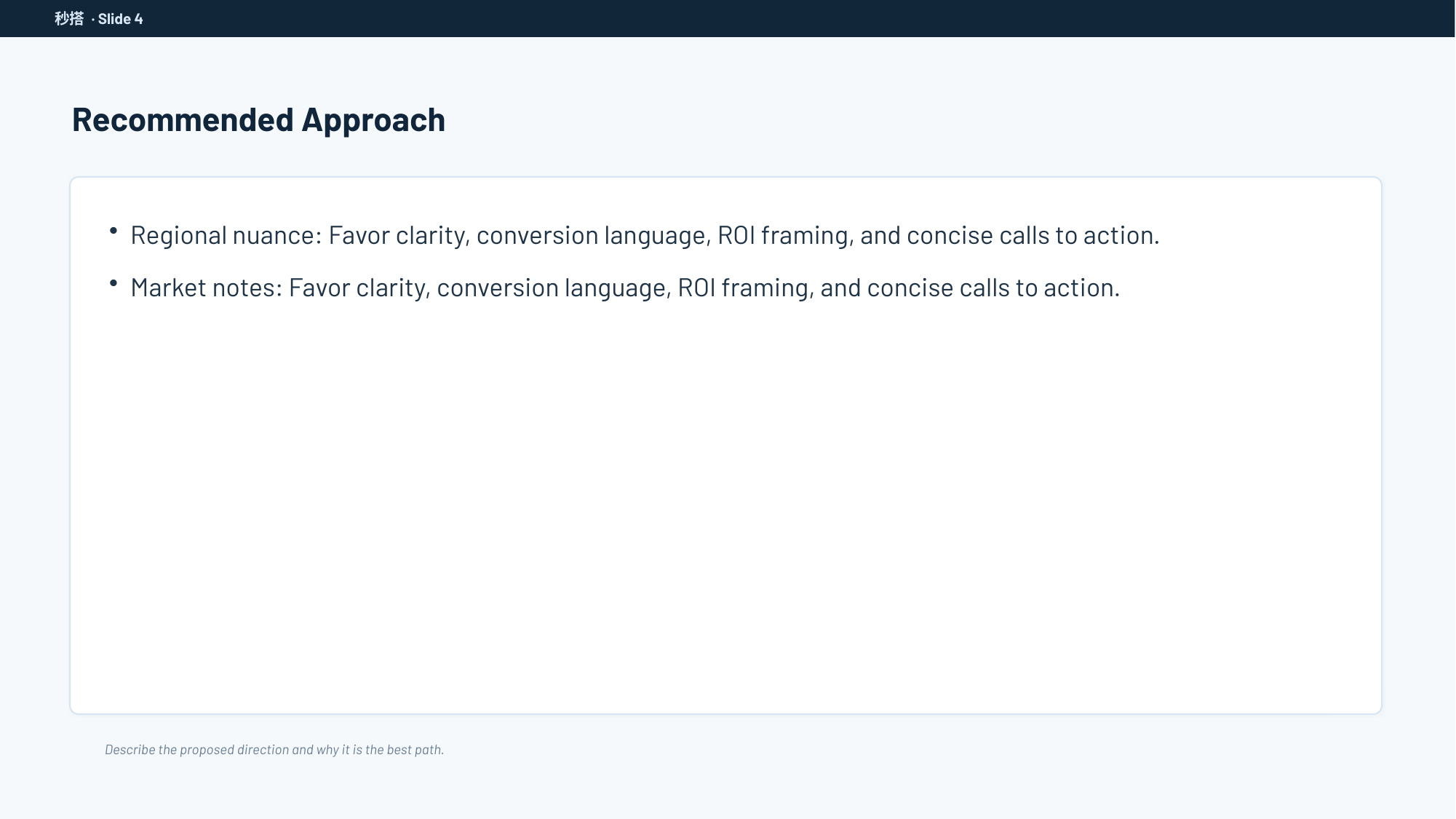

秒搭 · Slide 4
Recommended Approach

Regional nuance: Favor clarity, conversion language, ROI framing, and concise calls to action.
Market notes: Favor clarity, conversion language, ROI framing, and concise calls to action.
Describe the proposed direction and why it is the best path.